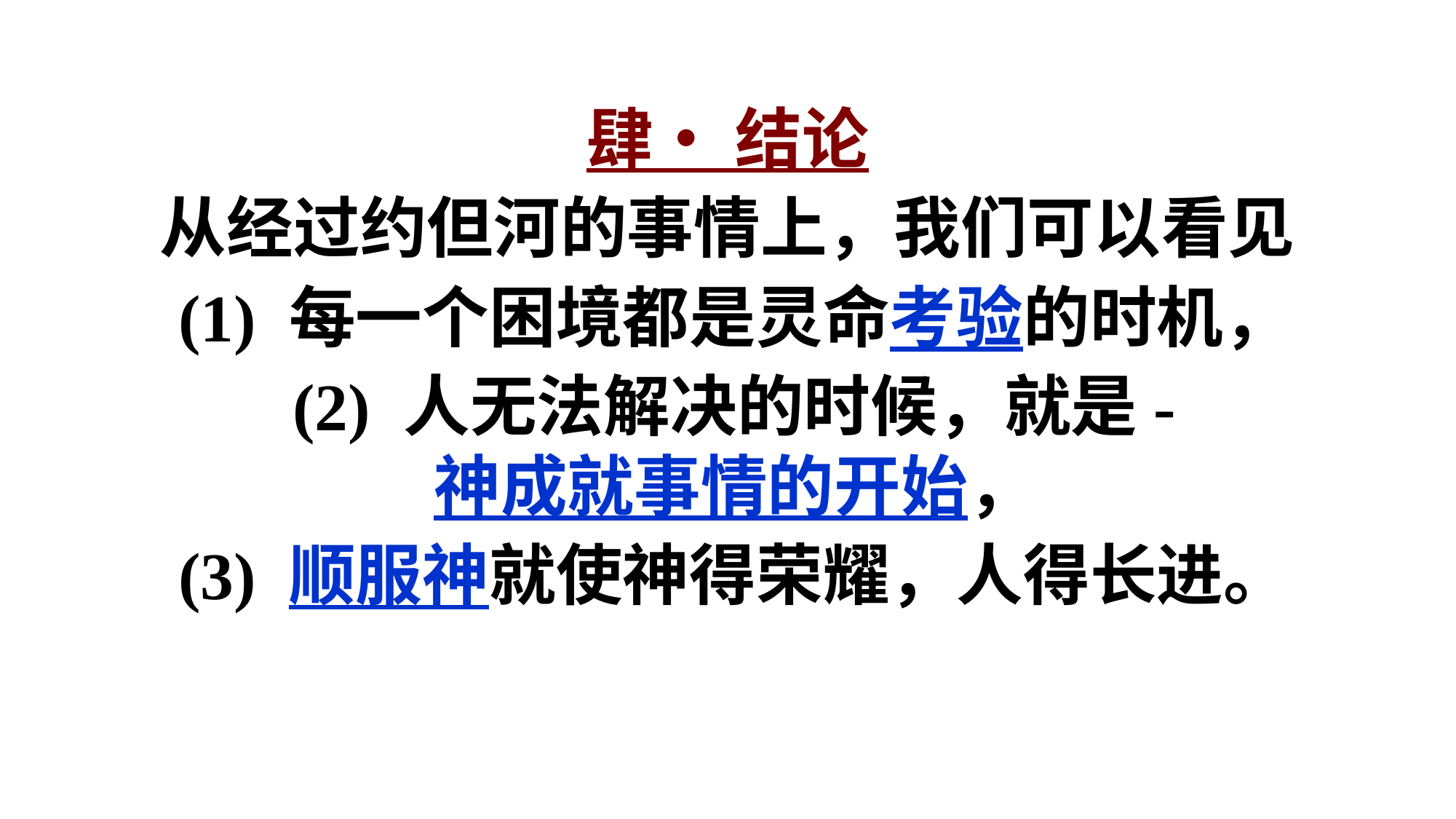

肆‧ 结论
从经过约但河的事情上，我们可以看见
(1) 每一个困境都是灵命考验的时机，
(2) 人无法解决的时候，就是-
神成就事情的开始，
(3) 顺服神就使神得荣耀，人得长进。